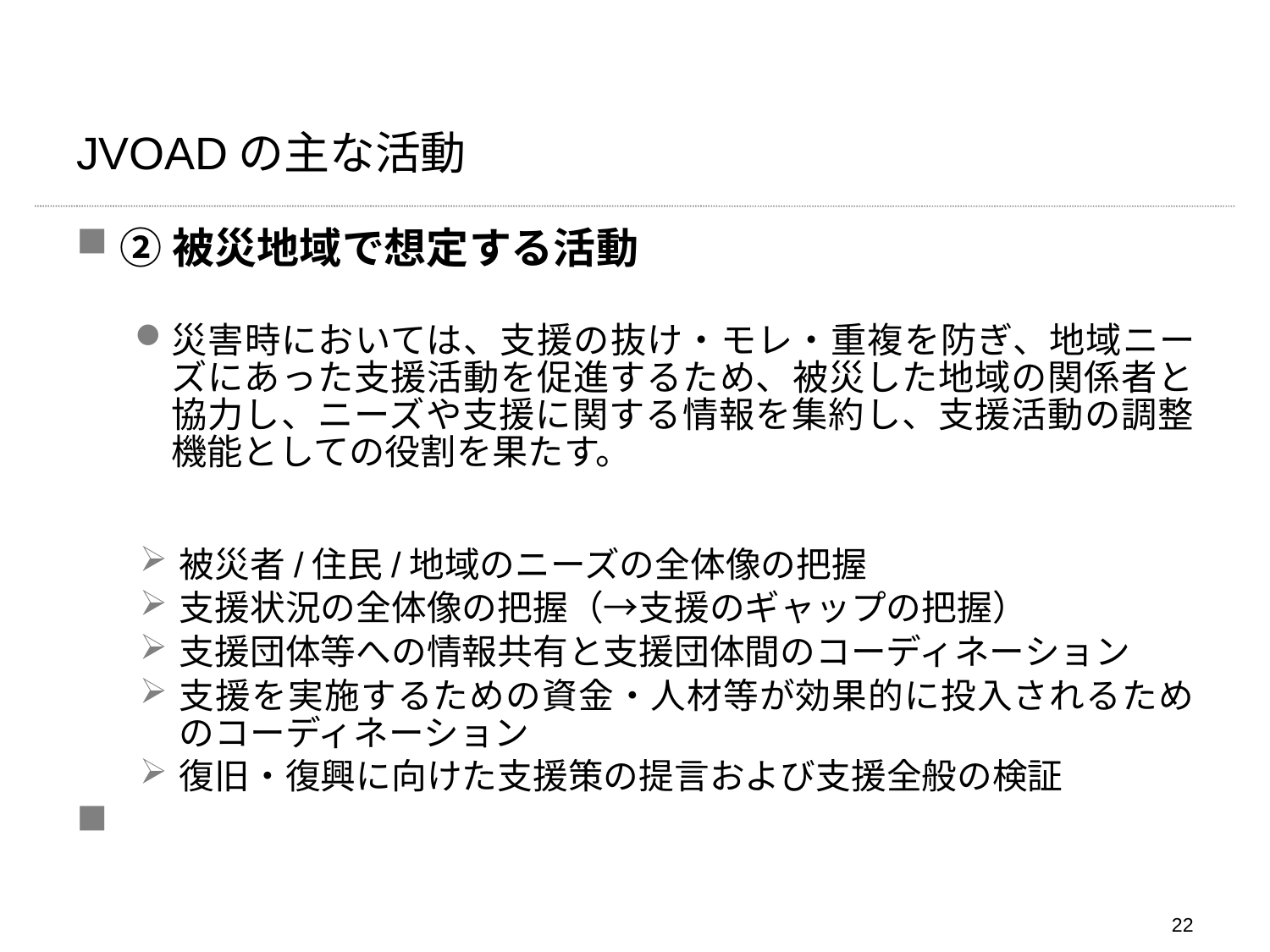

# JVOADの主な活動
②被災地域で想定する活動

災害時においては、支援の抜け・モレ・重複を防ぎ、地域ニーズにあった支援活動を促進するため、被災した地域の関係者と協力し、ニーズや支援に関する情報を集約し、支援活動の調整機能としての役割を果たす。

被災者/住民/地域のニーズの全体像の把握
支援状況の全体像の把握（→支援のギャップの把握）
支援団体等への情報共有と支援団体間のコーディネーション
支援を実施するための資金・人材等が効果的に投入されるためのコーディネーション
復旧・復興に向けた支援策の提言および支援全般の検証

22